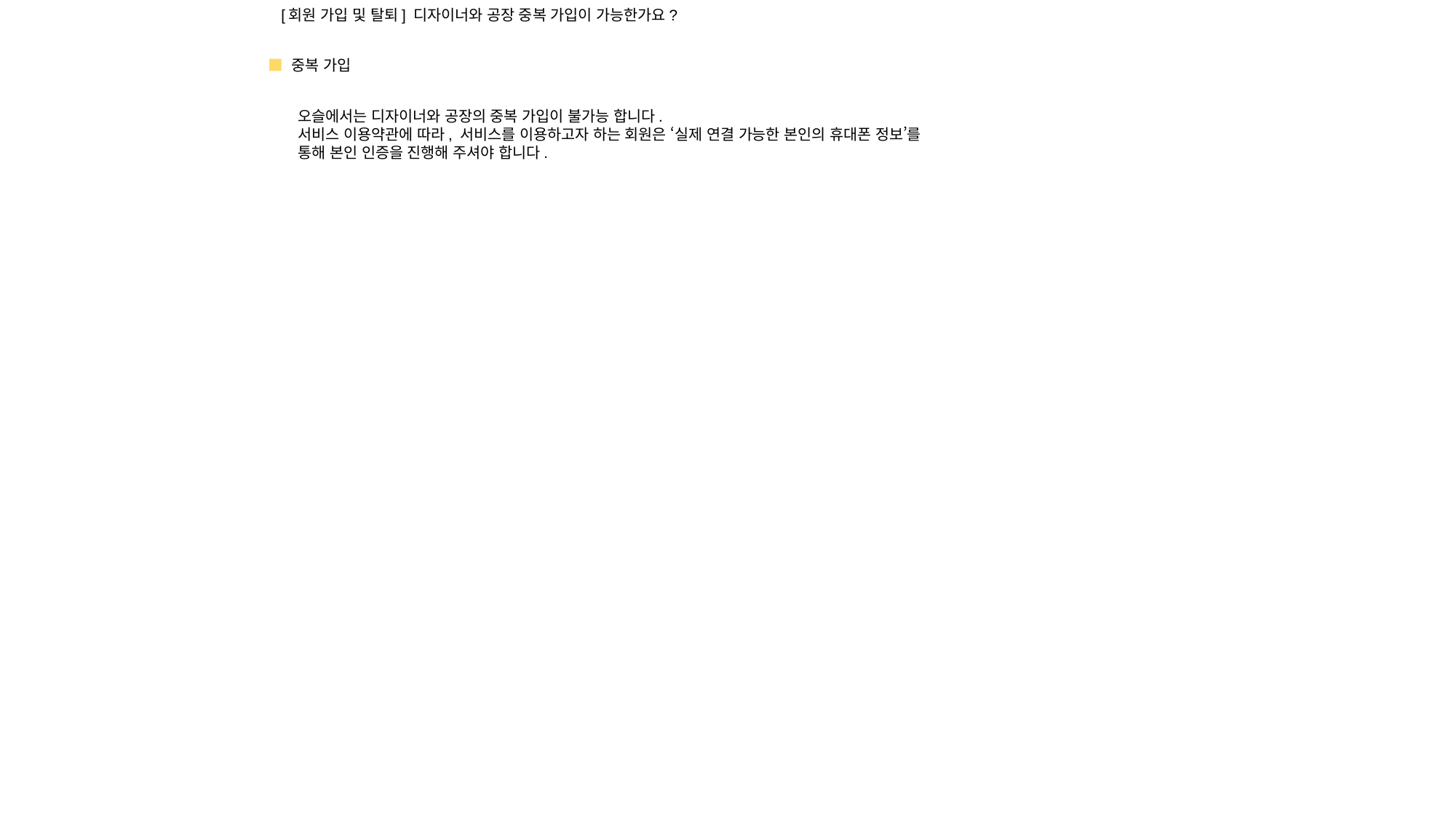

[회원 가입 및 탈퇴] 디자이너와 공장 중복 가입이 가능한가요?
■ 중복 가입
오슬에서는 디자이너와 공장의 중복 가입이 불가능 합니다.
서비스 이용약관에 따라, 서비스를 이용하고자 하는 회원은 ‘실제 연결 가능한 본인의 휴대폰 정보’를
통해 본인 인증을 진행해 주셔야 합니다.